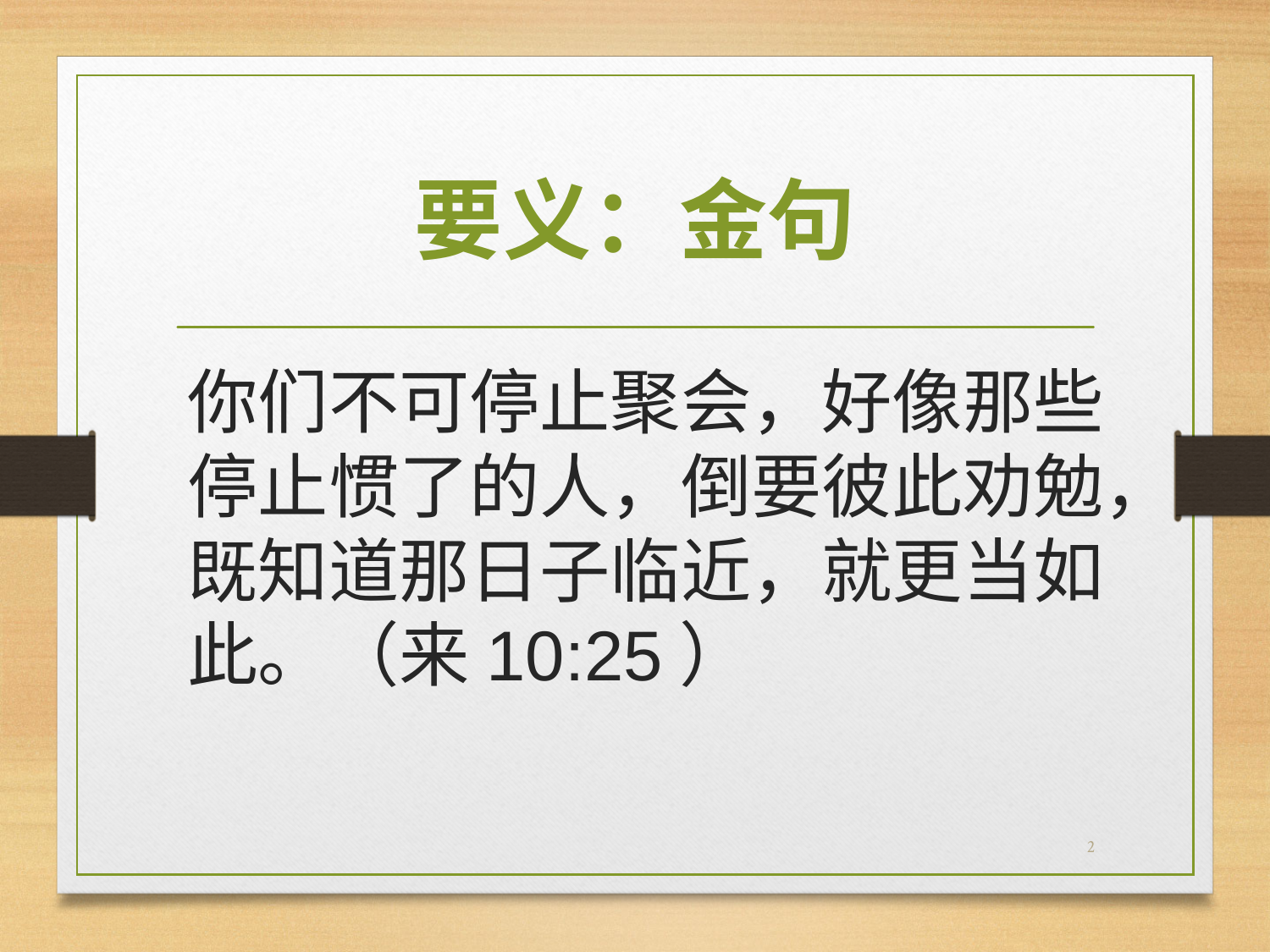

# 要义：金句
你们不可停止聚会，好像那些停止惯了的人，倒要彼此劝勉，既知道那日子临近，就更当如此。（来10:25）
2